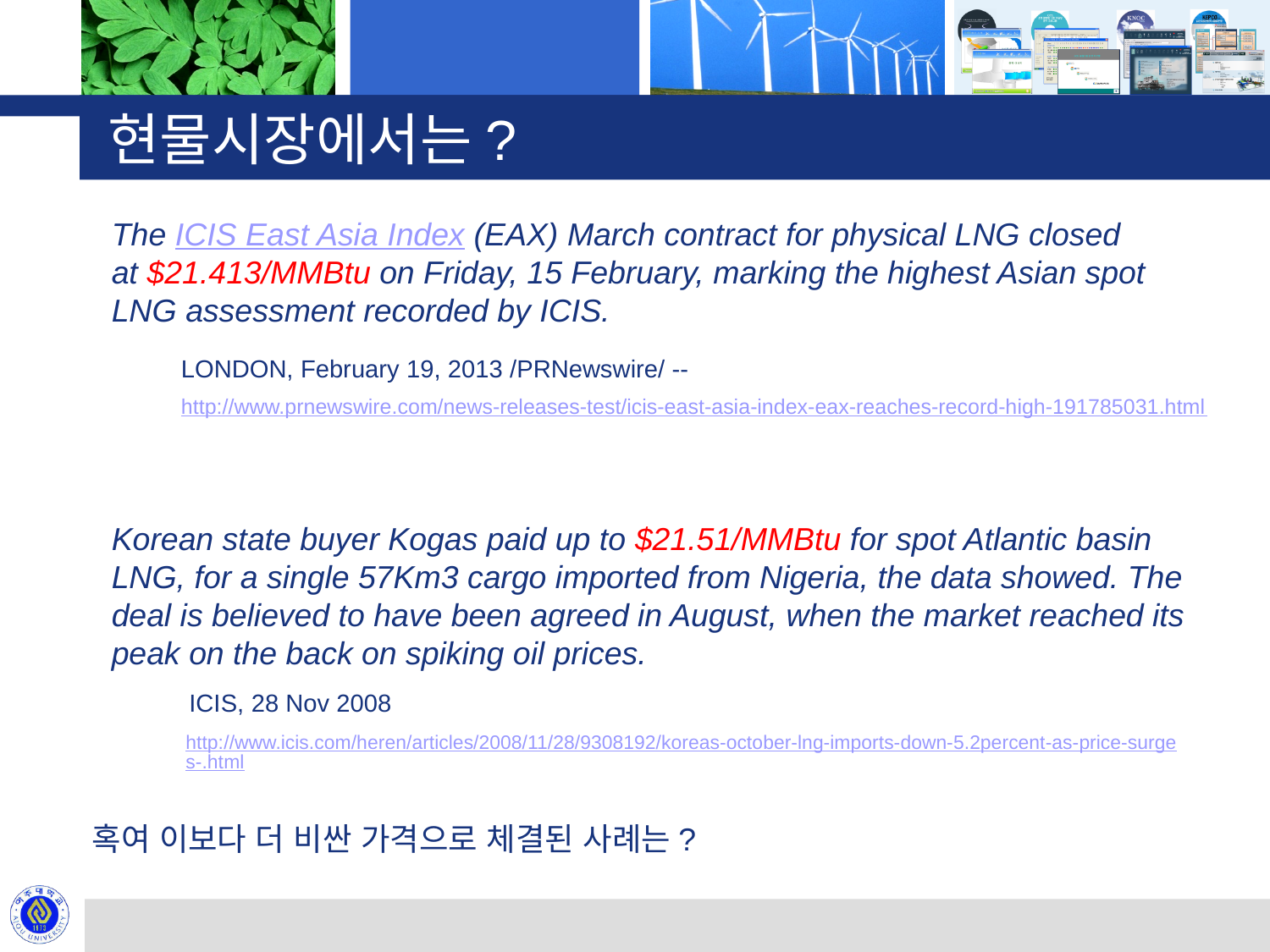

# 현물시장에서는?
The ICIS East Asia Index (EAX) March contract for physical LNG closed at $21.413/MMBtu on Friday, 15 February, marking the highest Asian spot LNG assessment recorded by ICIS.
LONDON, February 19, 2013 /PRNewswire/ --
http://www.prnewswire.com/news-releases-test/icis-east-asia-index-eax-reaches-record-high-191785031.html
Korean state buyer Kogas paid up to $21.51/MMBtu for spot Atlantic basin LNG, for a single 57Km3 cargo imported from Nigeria, the data showed. The deal is believed to have been agreed in August, when the market reached its peak on the back on spiking oil prices.
ICIS, 28 Nov 2008
http://www.icis.com/heren/articles/2008/11/28/9308192/koreas-october-lng-imports-down-5.2percent-as-price-surges-.html
혹여 이보다 더 비싼 가격으로 체결된 사례는?